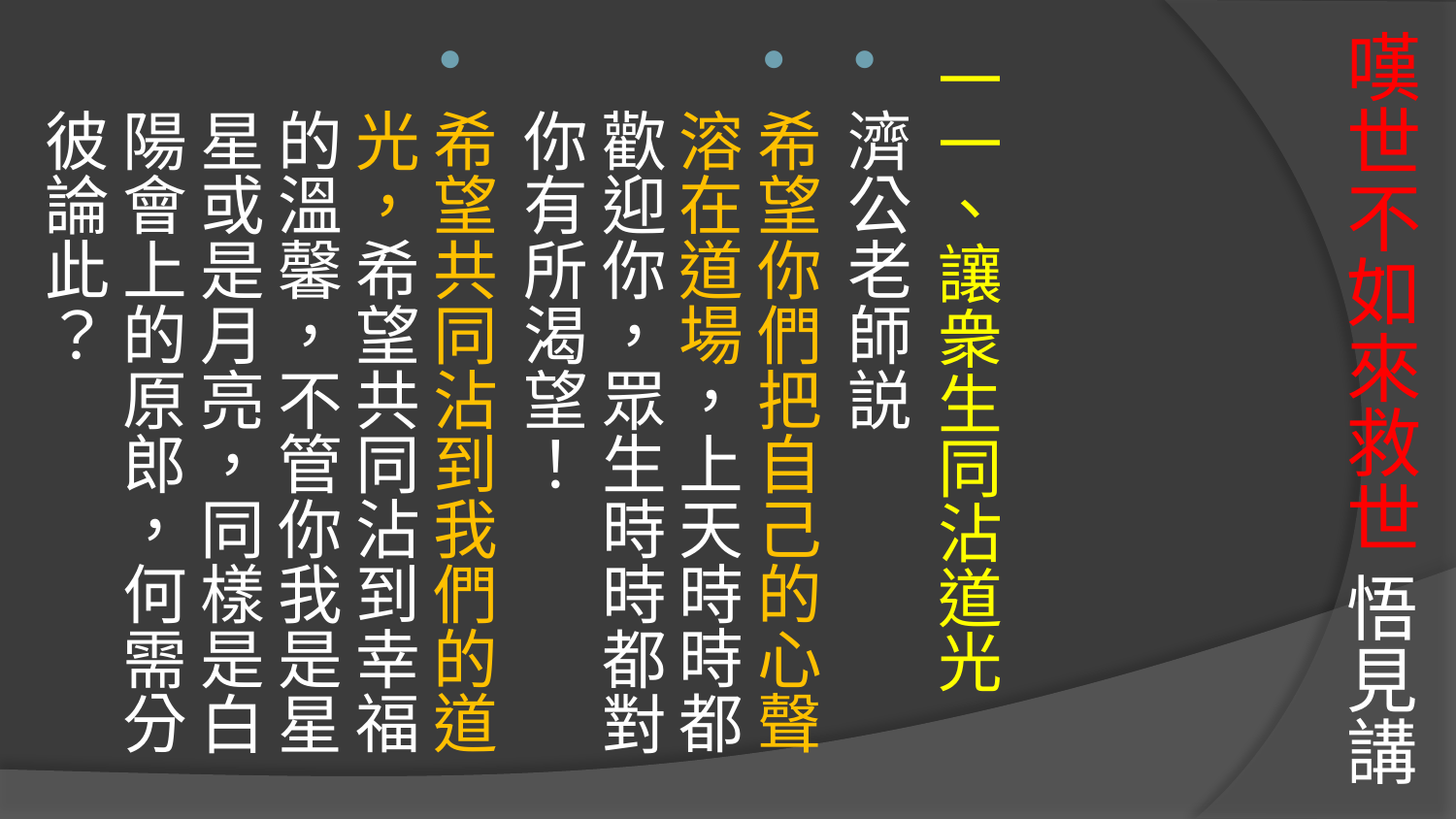

# 嘆世不如來救世 悟見講
一一、讓衆生同沾道光
濟公老師説
希望你們把自己的心聲溶在道場，上天時時都歡迎你，眾生時時都對你有所渴望！
希望共同沾到我們的道光，希望共同沾到幸福的溫馨，不管你我是星星或是月亮，同樣是白陽會上的原郎，何需分彼論此？